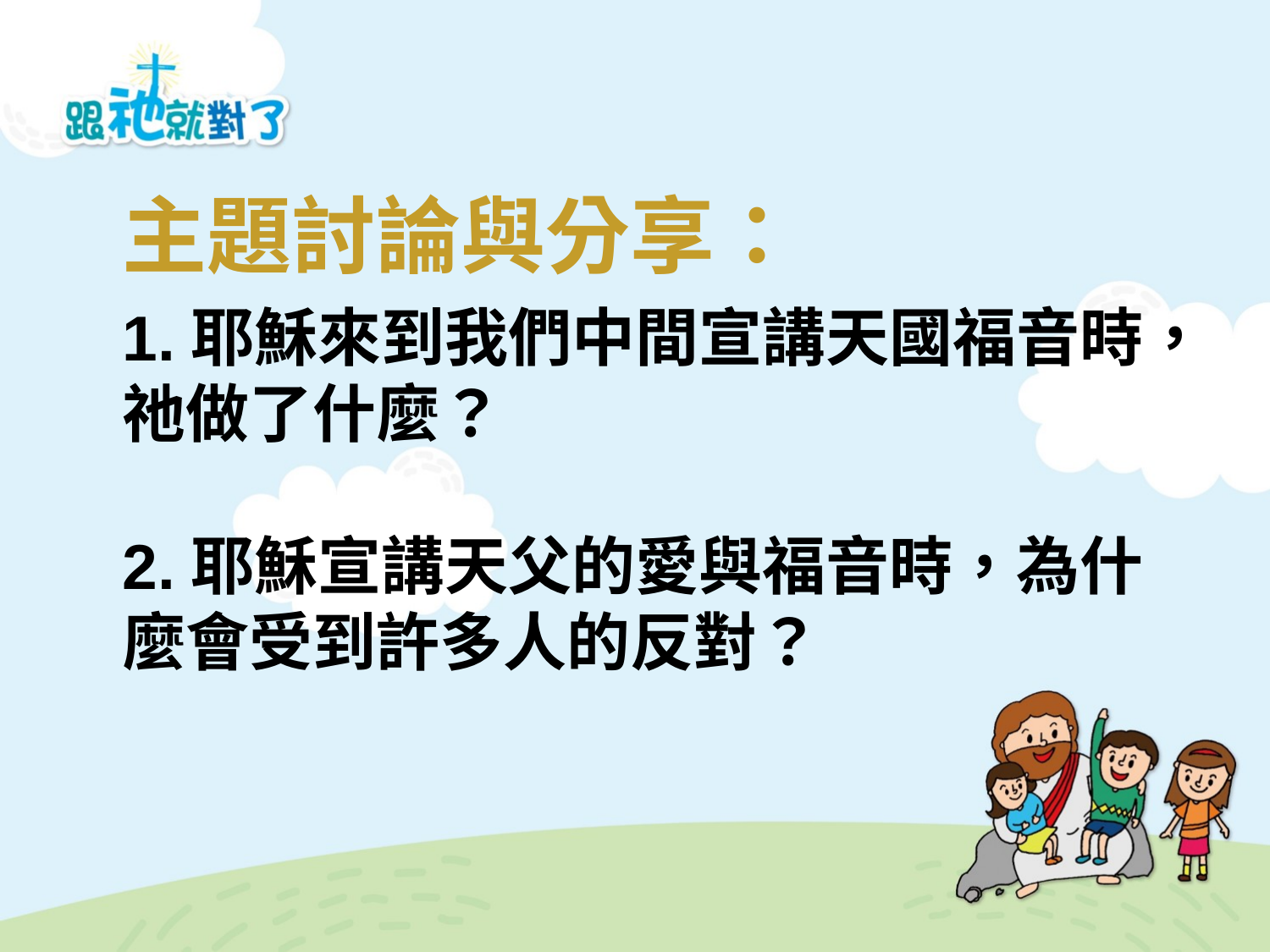

主題討論與分享：
1.耶穌來到我們中間宣講天國福音時，祂做了什麼？

2.耶穌宣講天父的愛與福音時，為什麼會受到許多人的反對？